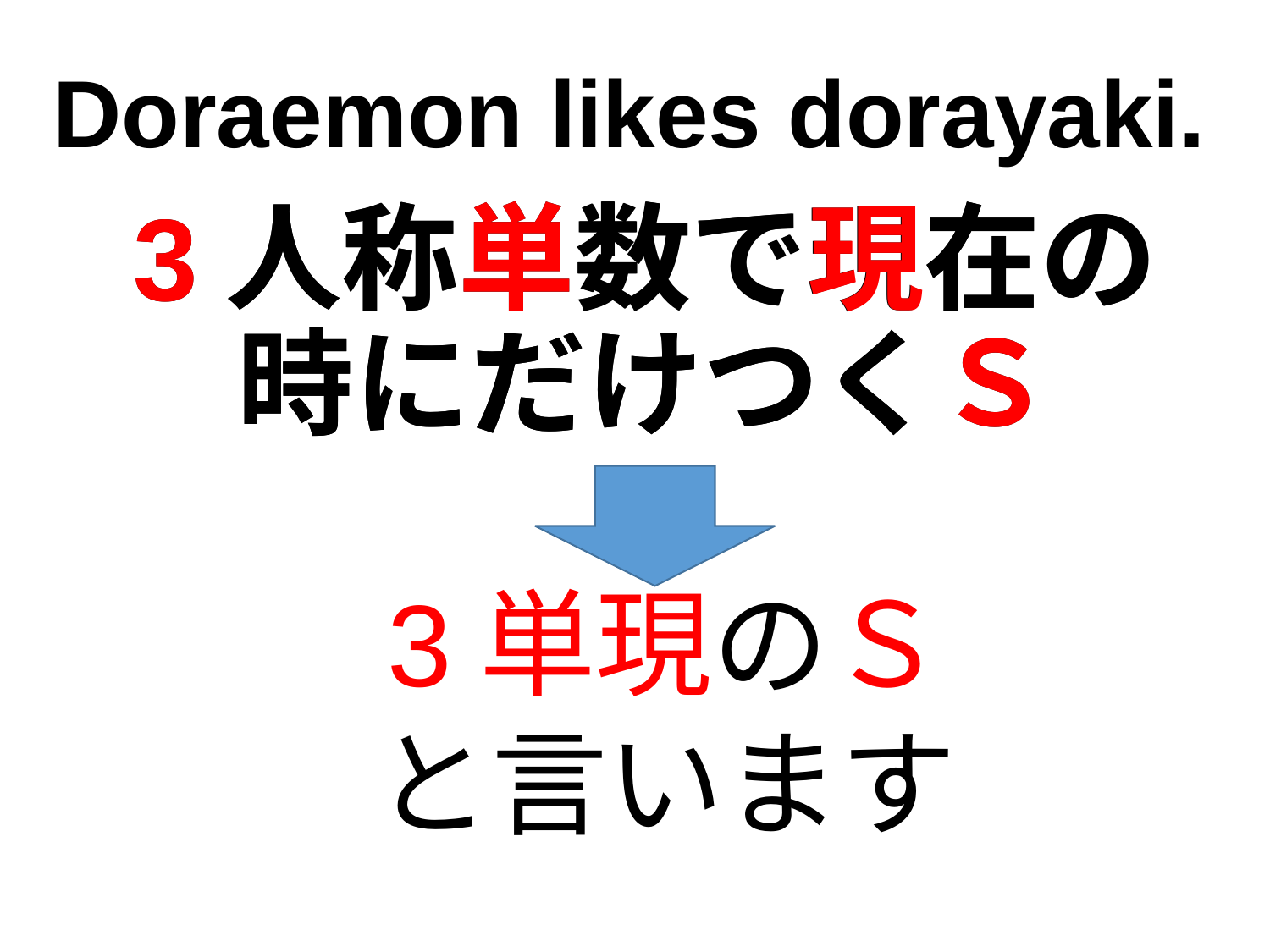

Doraemon likes dorayaki.
3人称単数で現在の時にだけつくＳ
3人称単数で現在の時にだけつくＳ

3単現のＳ
と言います